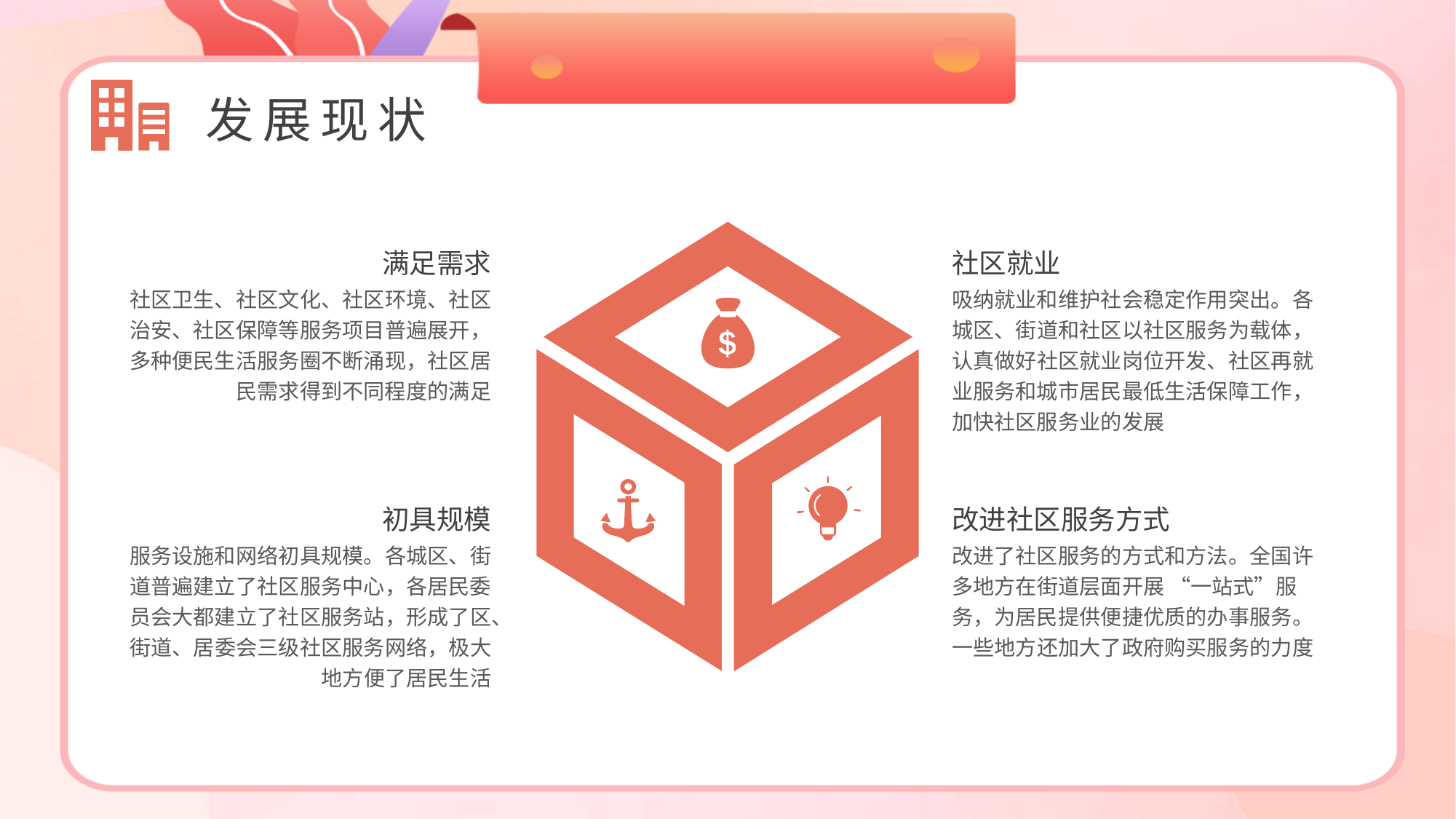

发展现状

满足需求
社区卫生、社区文化、社区环境、社区治安、社区保障等服务项目普遍展开，多种便民生活服务圈不断涌现，社区居民需求得到不同程度的满足
社区就业
吸纳就业和维护社会稳定作用突出。各城区、街道和社区以社区服务为载体，认真做好社区就业岗位开发、社区再就业服务和城市居民最低生活保障工作，加快社区服务业的发展
初具规模
服务设施和网络初具规模。各城区、街道普遍建立了社区服务中心，各居民委员会大都建立了社区服务站，形成了区、街道、居委会三级社区服务网络，极大地方便了居民生活
改进社区服务方式
改进了社区服务的方式和方法。全国许多地方在街道层面开展 “一站式”服务，为居民提供便捷优质的办事服务。一些地方还加大了政府购买服务的力度